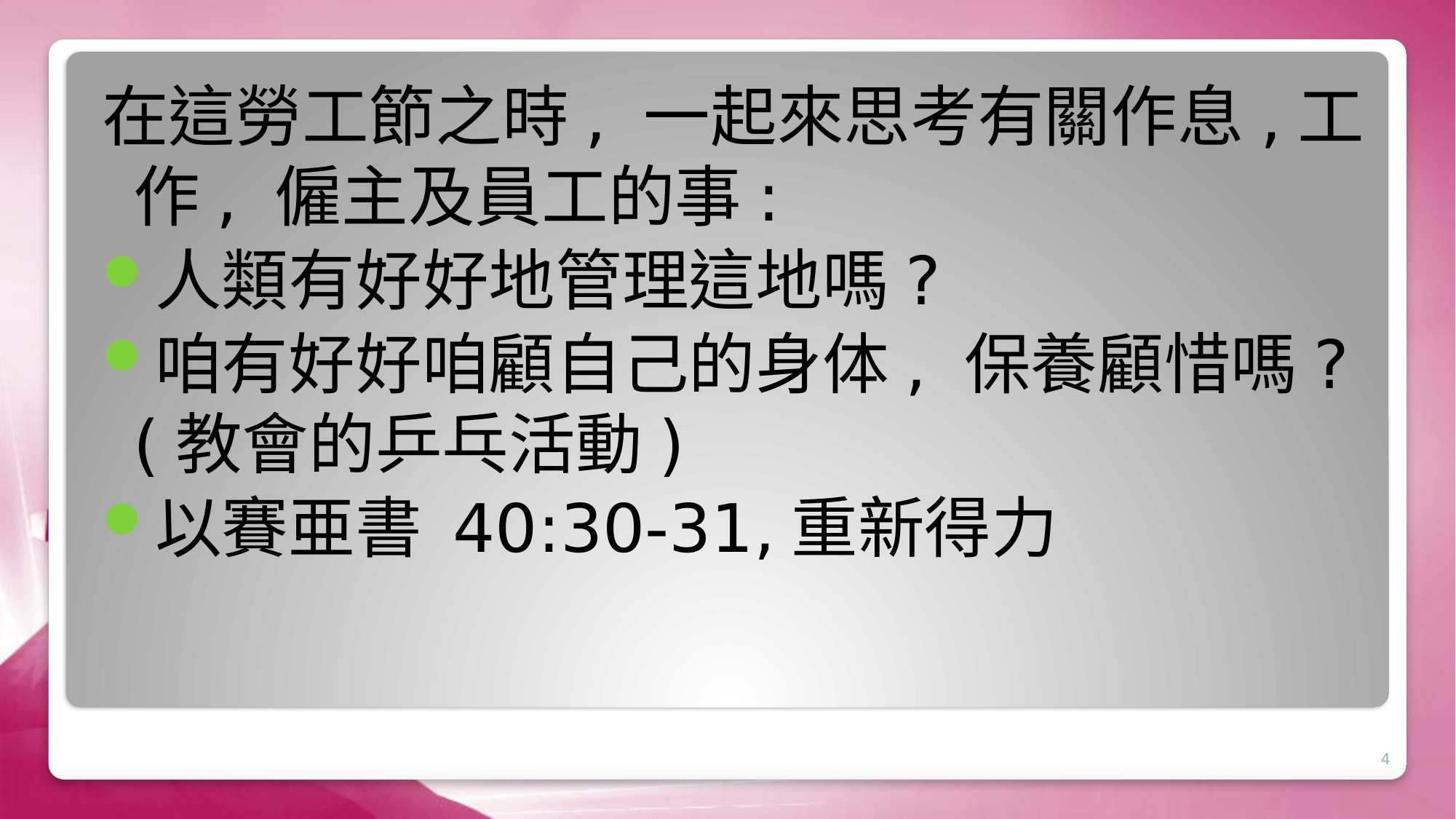

在這勞工節之時, 一起來思考有關作息,工作, 僱主及員工的事:
人類有好好地管理這地嗎?
咱有好好咱顧自己的身体, 保養顧惜嗎? (教會的乒乓活動)
以賽亜書 40:30-31,重新得力

#
4